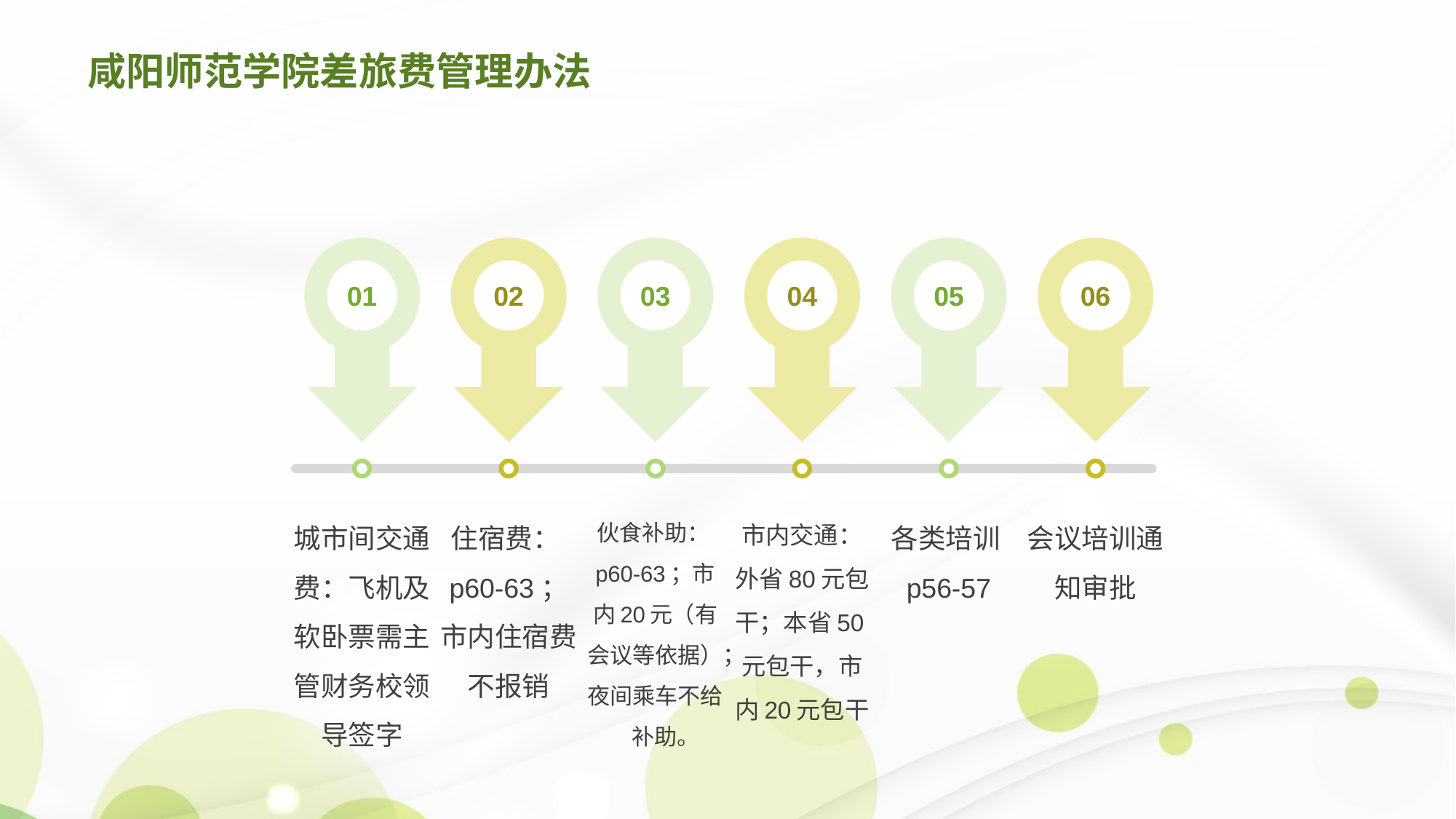

咸阳师范学院差旅费管理办法
01
02
03
04
05
06

城市间交通费：飞机及软卧票需主管财务校领导签字
住宿费：p60-63；市内住宿费不报销
伙食补助：p60-63；市内20元（有会议等依据）；夜间乘车不给     补助。
市内交通：外省80元包干；本省50元包干，市内20元包干
各类培训p56-57
会议培训通知审批